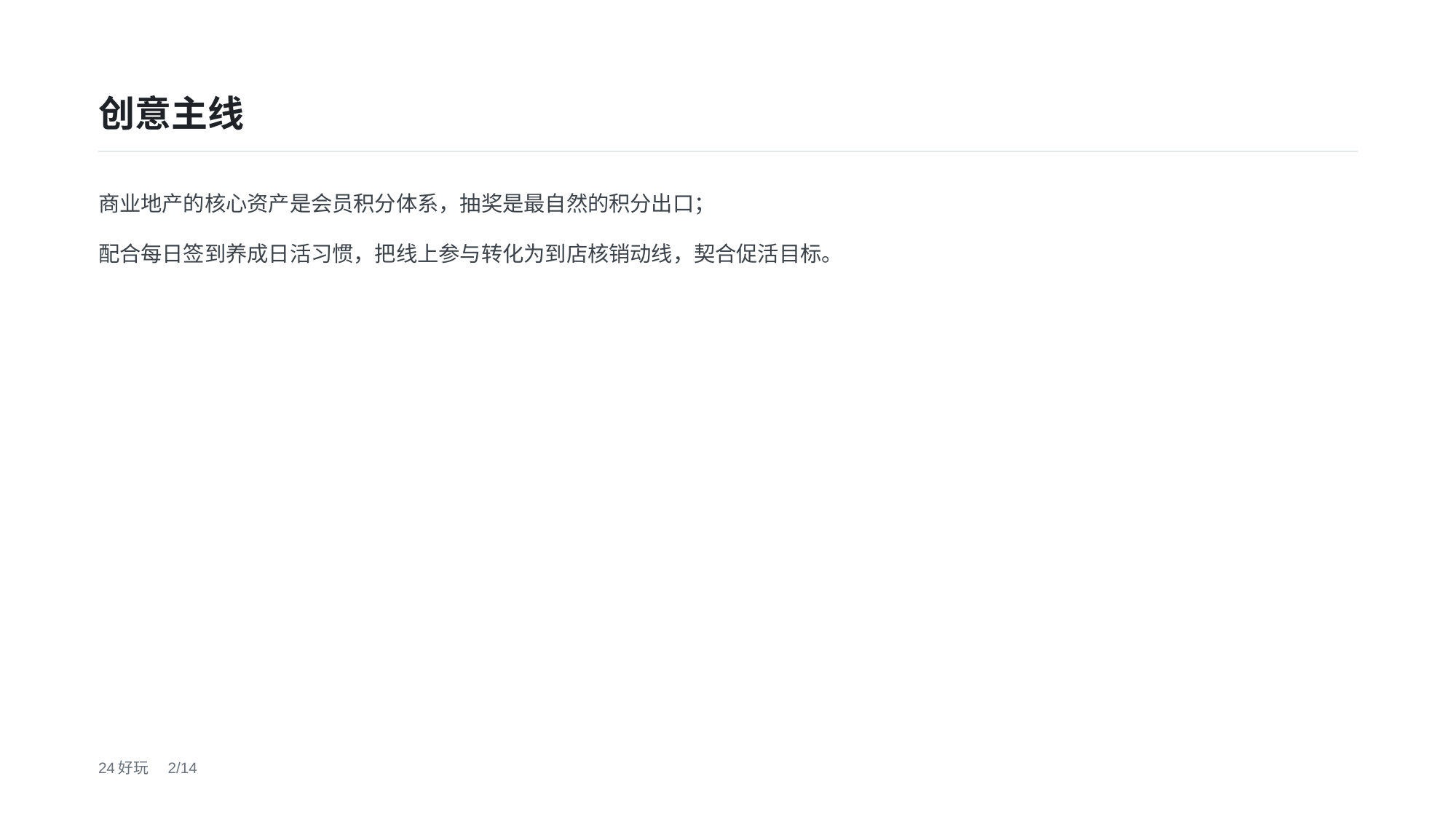

创意主线

商业地产的核心资产是会员积分体系，抽奖是最自然的积分出口；
配合每日签到养成日活习惯，把线上参与转化为到店核销动线，契合促活目标。
24好玩　2/14